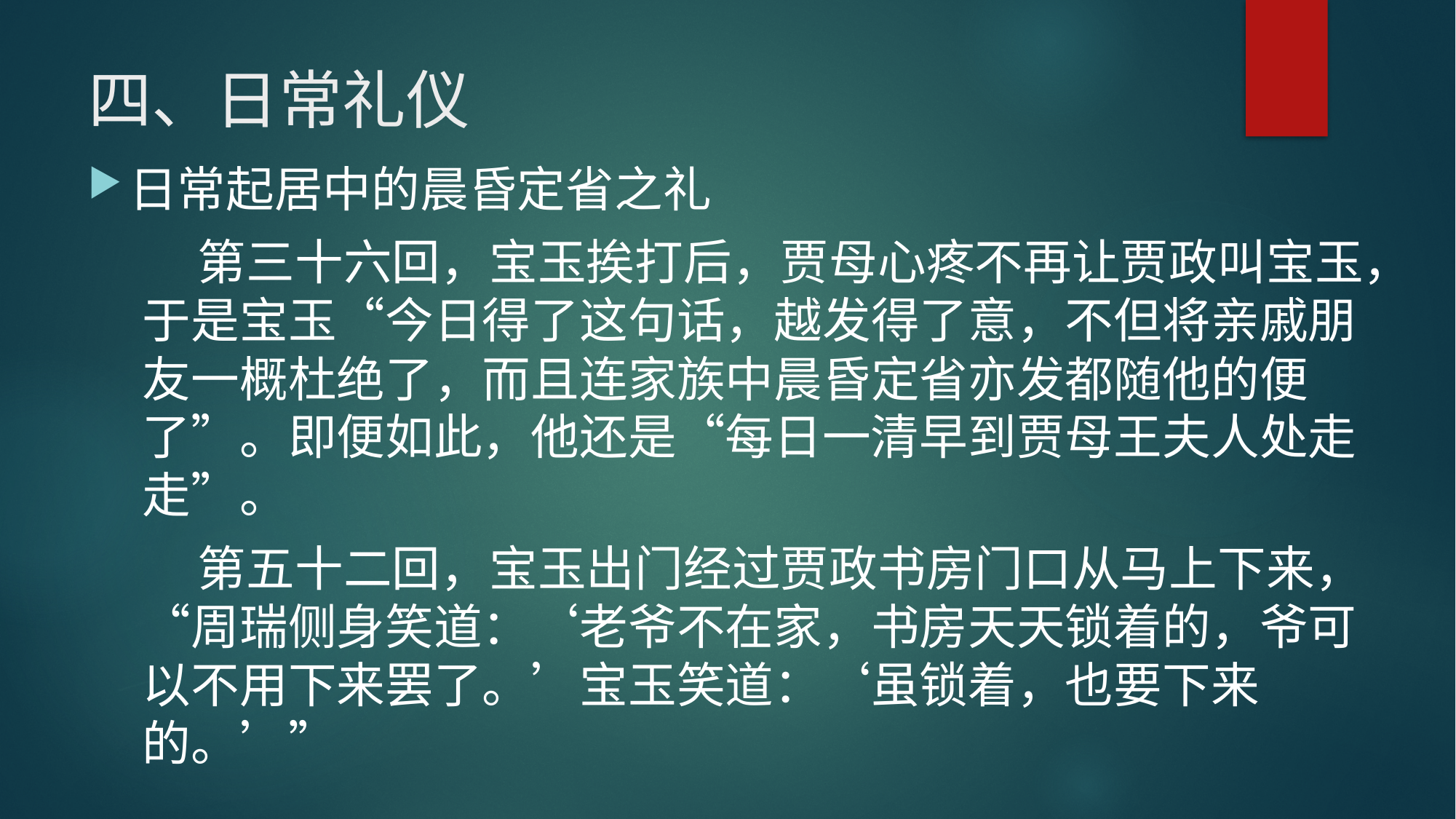

# 四、日常礼仪
日常起居中的晨昏定省之礼
    第三十六回，宝玉挨打后，贾母心疼不再让贾政叫宝玉，于是宝玉“今日得了这句话，越发得了意，不但将亲戚朋友一概杜绝了，而且连家族中晨昏定省亦发都随他的便了”。即便如此，他还是“每日一清早到贾母王夫人处走走”。
    第五十二回，宝玉出门经过贾政书房门口从马上下来，“周瑞侧身笑道：‘老爷不在家，书房天天锁着的，爷可以不用下来罢了。’宝玉笑道：‘虽锁着，也要下来的。’”